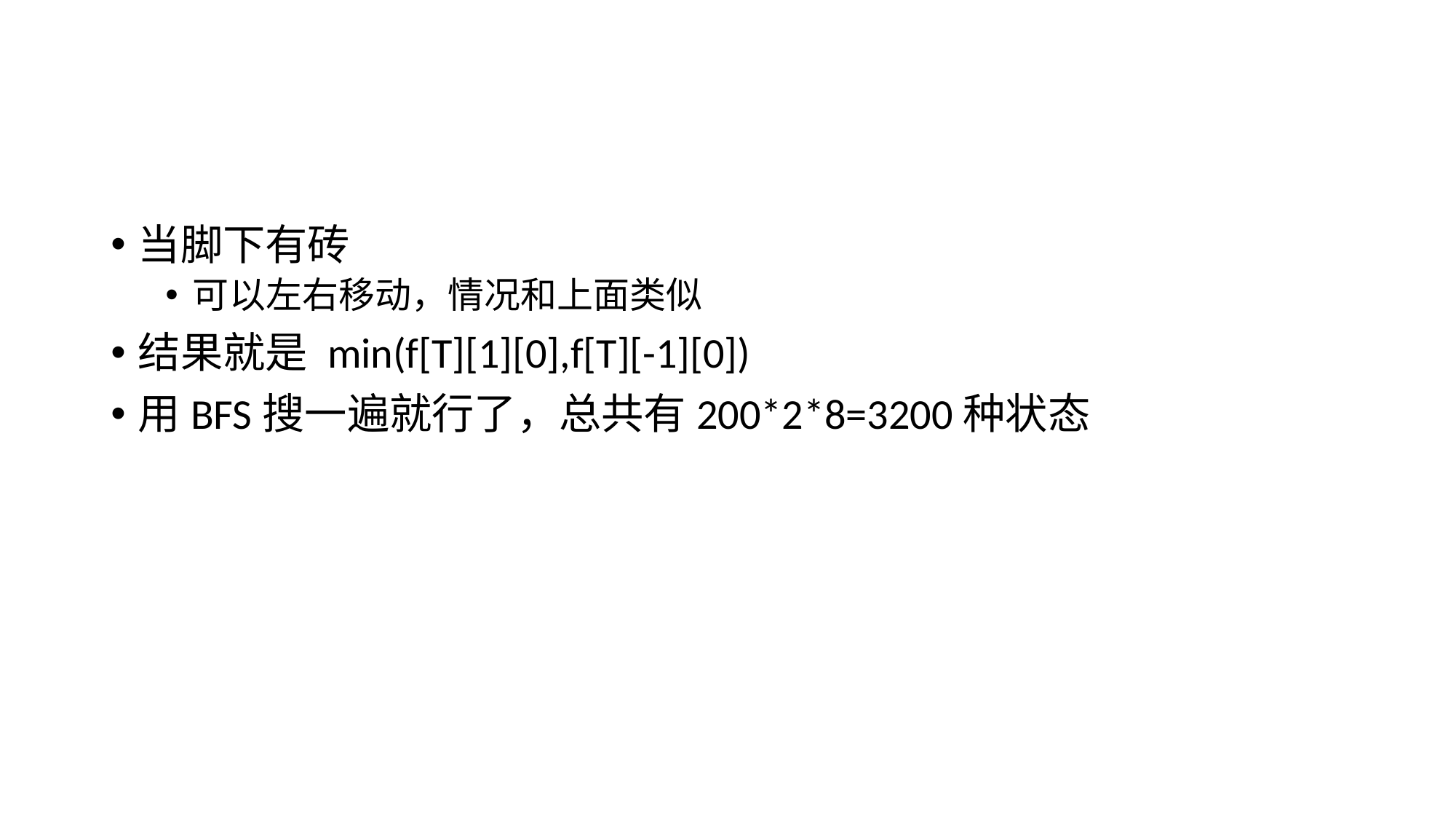

#
当脚下有砖
可以左右移动，情况和上面类似
结果就是 min(f[T][1][0],f[T][-1][0])
用BFS搜一遍就行了，总共有200*2*8=3200种状态